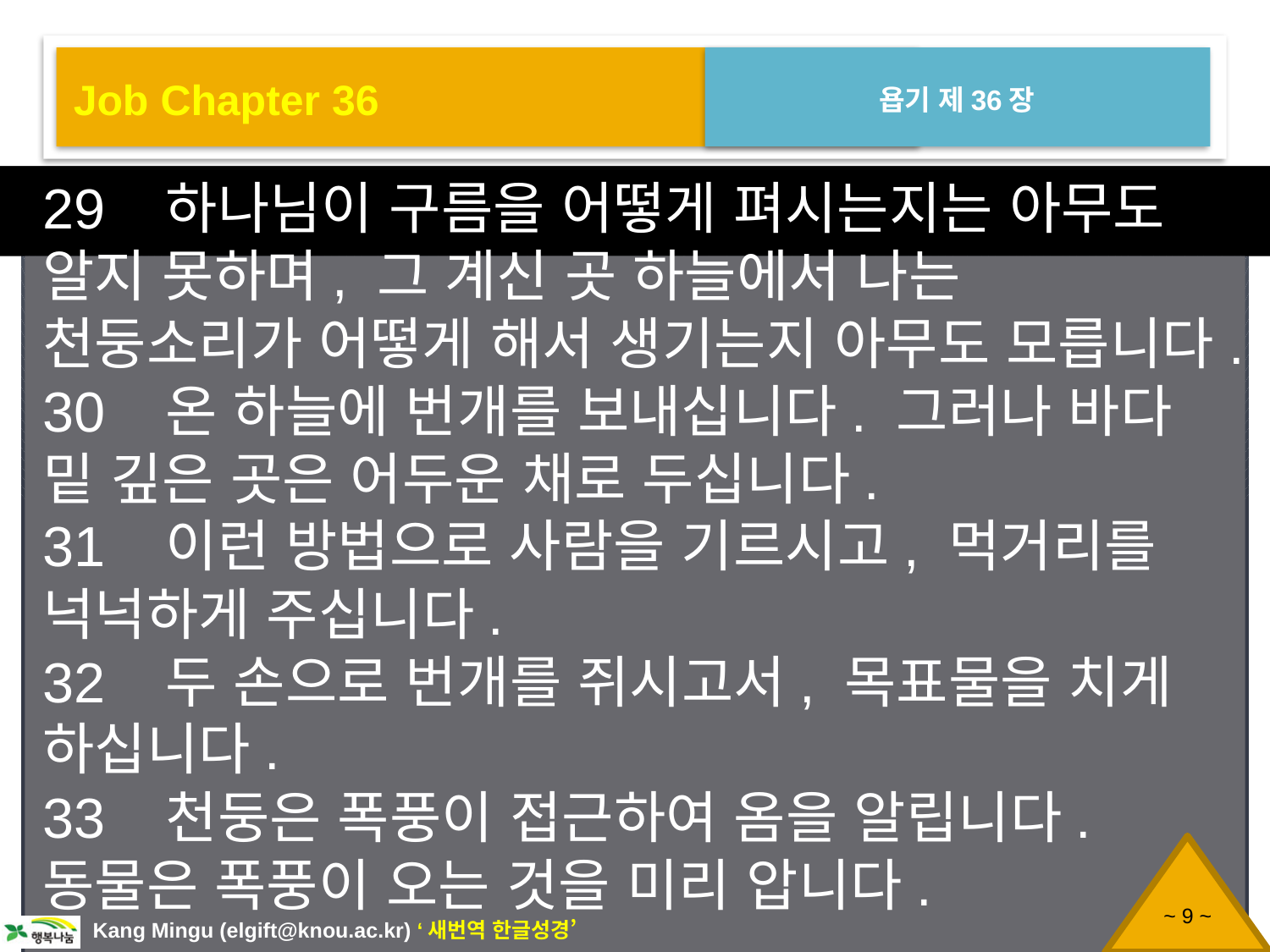

Job Chapter 36
욥기 제36장
29   하나님이 구름을 어떻게 펴시는지는 아무도 알지 못하며, 그 계신 곳 하늘에서 나는 천둥소리가 어떻게 해서 생기는지 아무도 모릅니다.
30   온 하늘에 번개를 보내십니다. 그러나 바다 밑 깊은 곳은 어두운 채로 두십니다.
31   이런 방법으로 사람을 기르시고, 먹거리를 넉넉하게 주십니다.
32   두 손으로 번개를 쥐시고서, 목표물을 치게 하십니다.
33   천둥은 폭풍이 접근하여 옴을 알립니다. 동물은 폭풍이 오는 것을 미리 압니다.